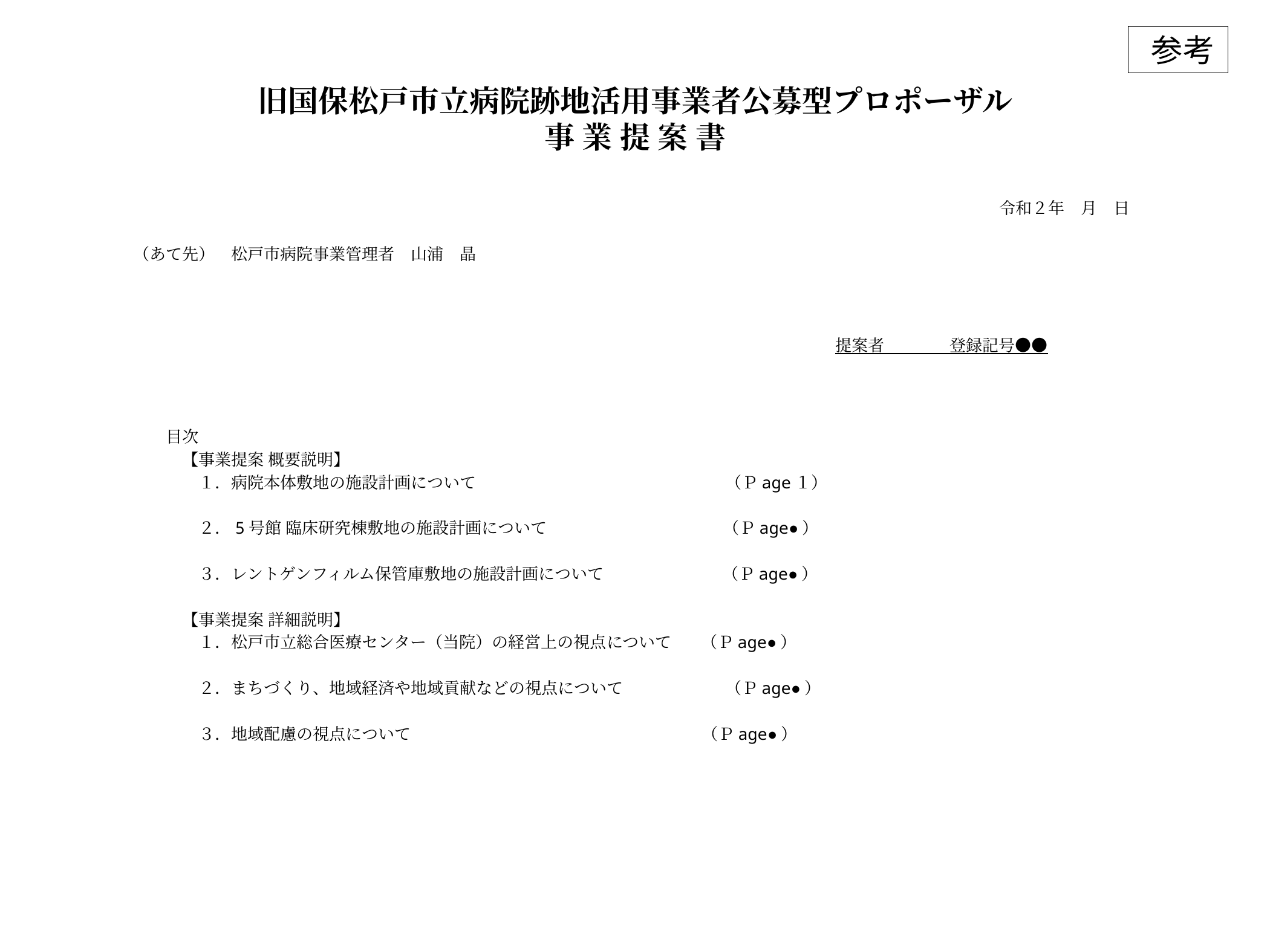

参考
# 旧国保松戸市立病院跡地活用事業者公募型プロポーザル 事 業 提 案 書

　　　　　　　　　　　　　　　　　　　　　　　　　　　　　　　　　　　　　　　　　　　　　　　　　　　　　令和２年　月　日

（あて先）　松戸市病院事業管理者　山浦　晶

　　　　　　　　　　　　　　　　　　　　　　　　　　　　　　　　　　　　　　　　　　　提案者　　　　登録記号●●

　　目次
　　　【事業提案 概要説明】
　　　　１．病院本体敷地の施設計画について　　　　　　　　　　 　　　　　（Ｐage１）

　　　　２．5号館 臨床研究棟敷地の施設計画について　　　　　　 　　　　  （Ｐage●）

　　　　３．レントゲンフィルム保管庫敷地の施設計画について　　 　　　　　（Ｐage●）

　　　【事業提案 詳細説明】
　　　　１．松戸市立総合医療センター（当院）の経営上の視点について       （Ｐage●）

　　　　２．まちづくり、地域経済や地域貢献などの視点について　　　 　　　（Ｐage●）

　　　　３．地域配慮の視点について　　　　　　　　　　　　　　　　       （Ｐage●）